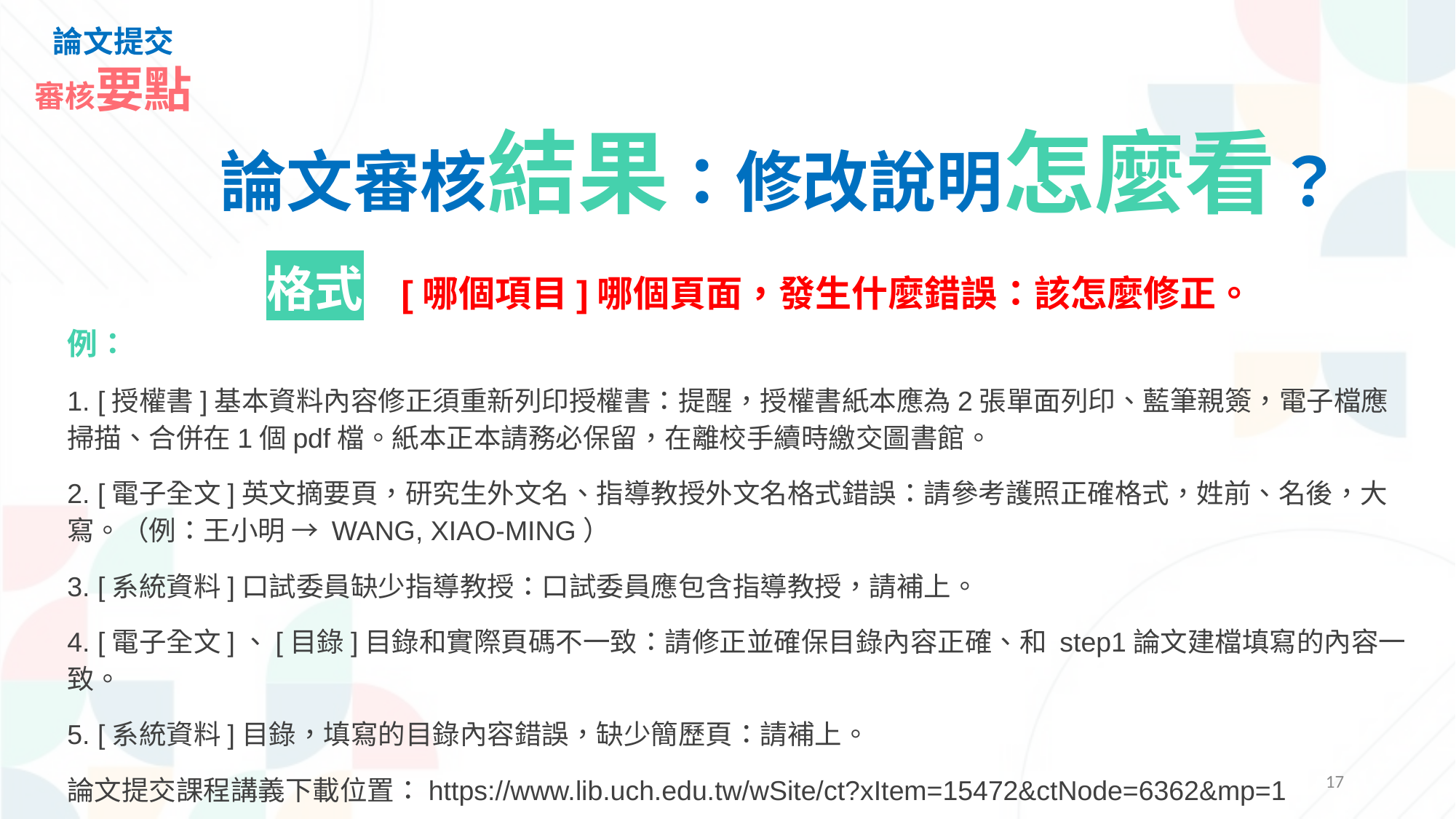

論文提交
審核要點
論文審核結果：修改說明怎麼看？
格式　[哪個項目]哪個頁面，發生什麼錯誤：該怎麼修正。
例：
1. [授權書]基本資料內容修正須重新列印授權書：提醒，授權書紙本應為2張單面列印、藍筆親簽，電子檔應掃描、合併在1個pdf檔。紙本正本請務必保留，在離校手續時繳交圖書館。
2. [電子全文]英文摘要頁，研究生外文名、指導教授外文名格式錯誤：請參考護照正確格式，姓前、名後，大寫。（例：王小明 → WANG, XIAO-MING）
3. [系統資料]口試委員缺少指導教授：口試委員應包含指導教授，請補上。
4. [電子全文]、[目錄]目錄和實際頁碼不一致：請修正並確保目錄內容正確、和 step1論文建檔填寫的內容一致。
5. [系統資料]目錄，填寫的目錄內容錯誤，缺少簡歷頁：請補上。
論文提交課程講義下載位置：https://www.lib.uch.edu.tw/wSite/ct?xItem=15472&ctNode=6362&mp=1
17